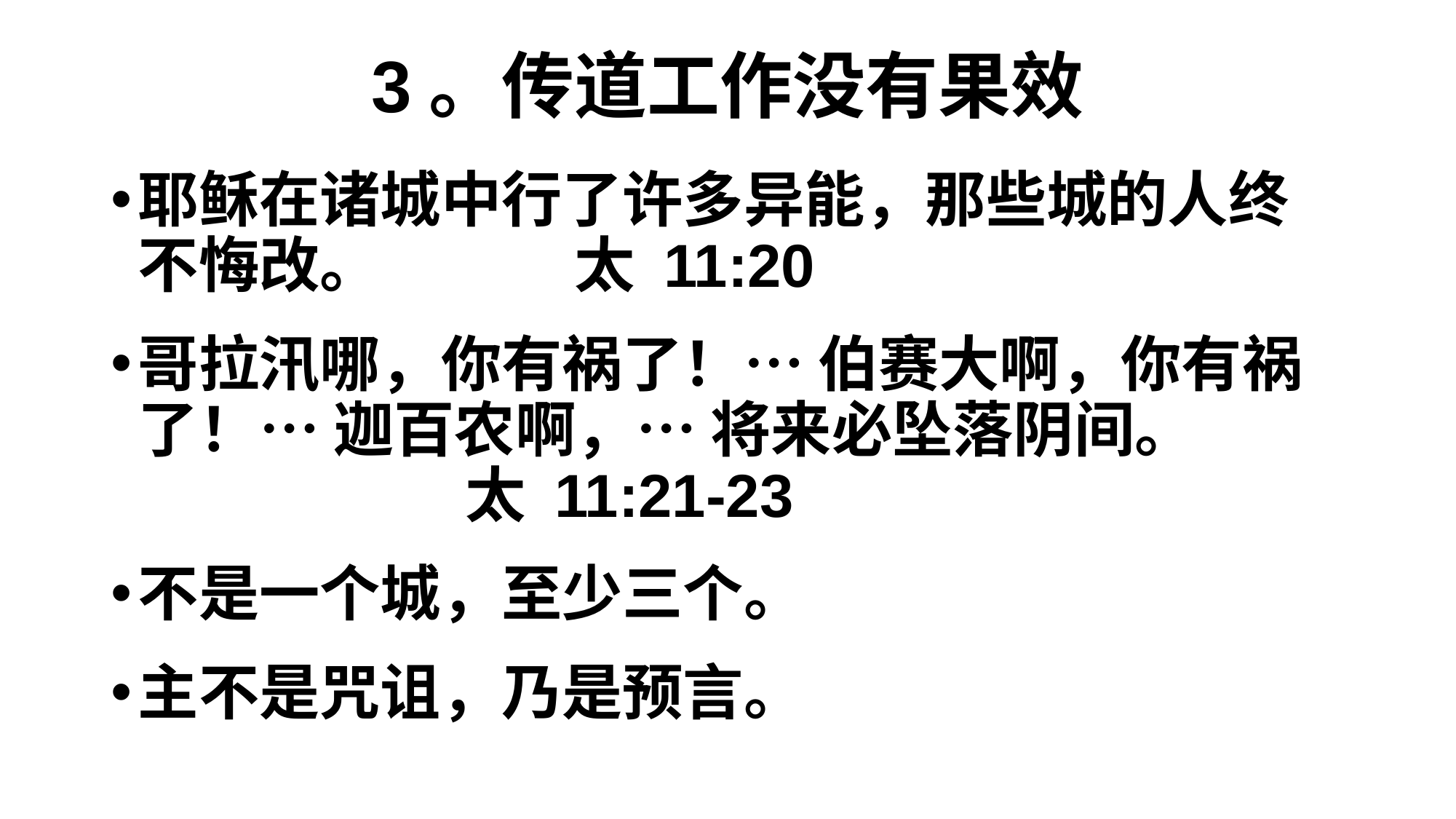

# 3。传道工作没有果效
耶稣在诸城中行了许多异能，那些城的人终不悔改。		太 11:20
哥拉汛哪，你有祸了！… 伯赛大啊，你有祸了！… 迦百农啊，… 将来必坠落阴间。	  				太 11:21-23
不是一个城，至少三个。
主不是咒诅，乃是预言。